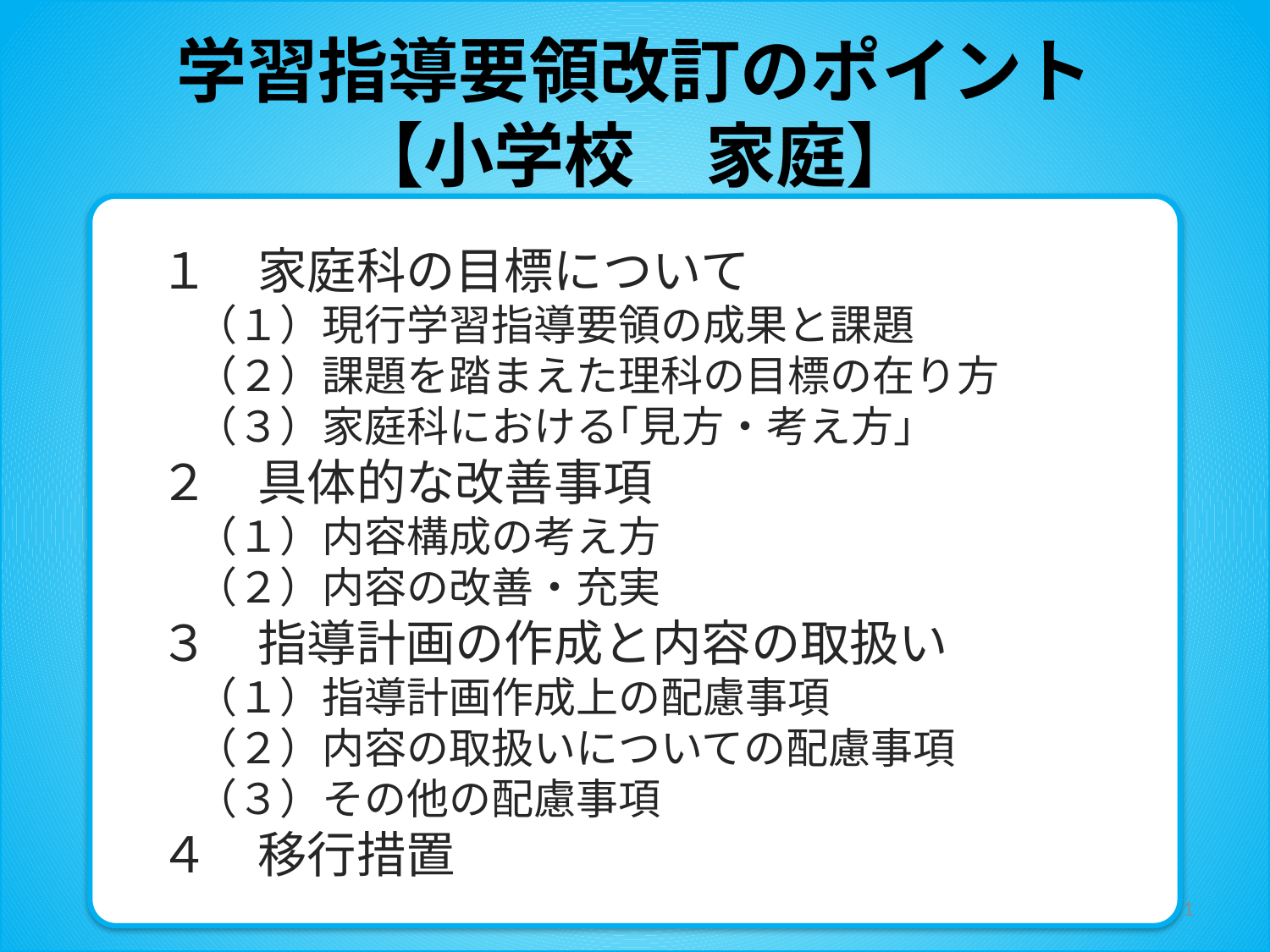

# 学習指導要領改訂のポイント 【小学校　家庭】
　１　家庭科の目標について
　　（１）現行学習指導要領の成果と課題
　　（２）課題を踏まえた理科の目標の在り方
　　（３）家庭科における｢見方・考え方」
　２　具体的な改善事項
　　（１）内容構成の考え方
　　（２）内容の改善・充実
　３　指導計画の作成と内容の取扱い
　　（１）指導計画作成上の配慮事項
　　（２）内容の取扱いについての配慮事項
　　（３）その他の配慮事項
　４　移行措置
1